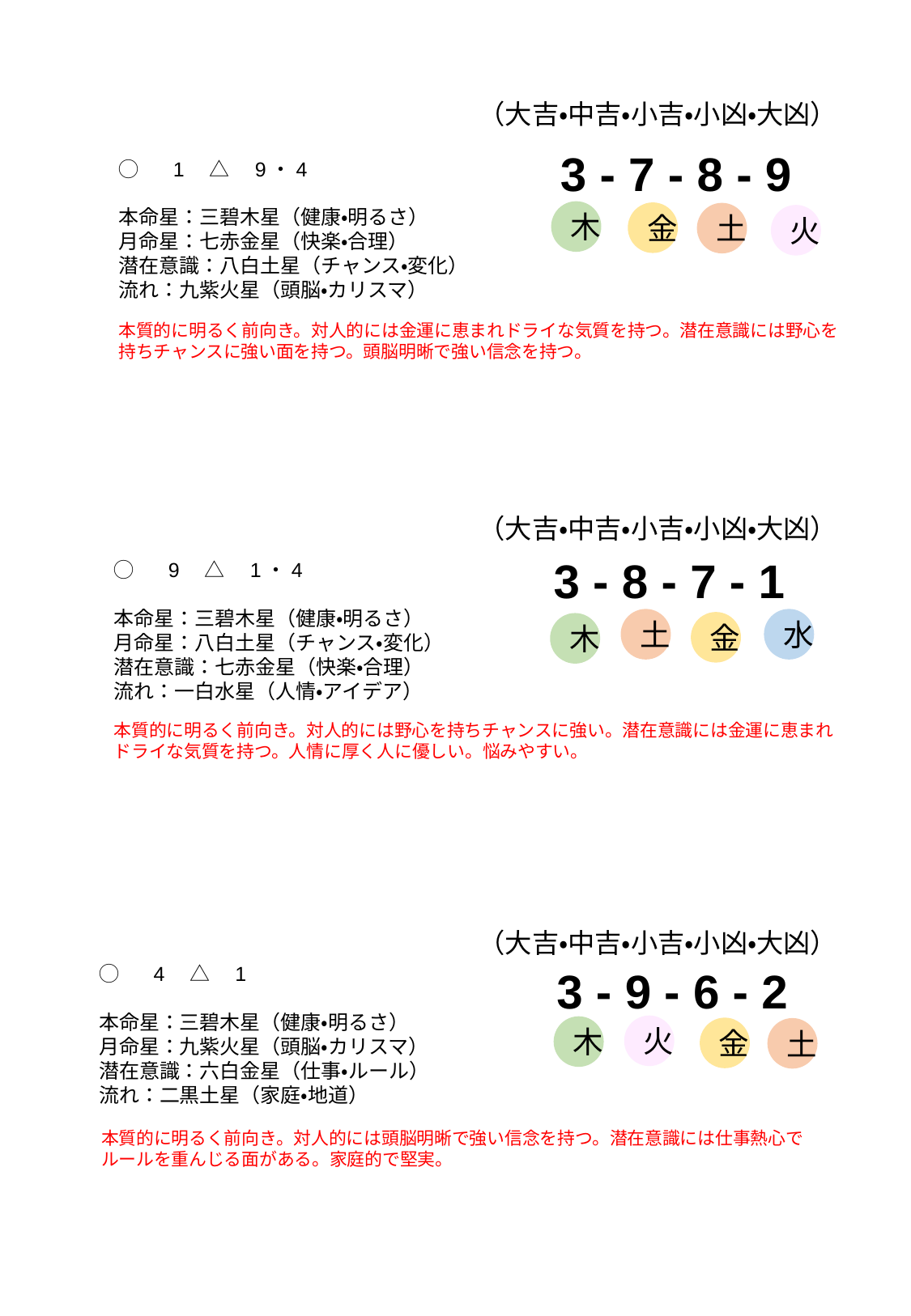

（大吉・中吉・小吉・小凶・大凶）
3 - 7 - 8 - 9
◯　 1　△　9・4

本命星：三碧木星（健康・明るさ）
月命星：七赤金星（快楽・合理）
潜在意識：八白土星（チャンス・変化）
流れ：九紫火星（頭脳・カリスマ）
木
金
土
火
本質的に明るく前向き。対人的には金運に恵まれドライな気質を持つ。潜在意識には野心を持ちチャンスに強い面を持つ。頭脳明晰で強い信念を持つ。
（大吉・中吉・小吉・小凶・大凶）
3 - 8 - 7 - 1
◯　 9　△　1・4

本命星：三碧木星（健康・明るさ）
月命星：八白土星（チャンス・変化）
潜在意識：七赤金星（快楽・合理）
流れ：一白水星（人情・アイデア）
土
水
金
木
本質的に明るく前向き。対人的には野心を持ちチャンスに強い。潜在意識には金運に恵まれドライな気質を持つ。人情に厚く人に優しい。悩みやすい。
（大吉・中吉・小吉・小凶・大凶）
◯　 4　△　1

本命星：三碧木星（健康・明るさ）
月命星：九紫火星（頭脳・カリスマ）
潜在意識：六白金星（仕事・ルール）
流れ：二黒土星（家庭・地道）
3 - 9 - 6 - 2
火
木
金
土
本質的に明るく前向き。対人的には頭脳明晰で強い信念を持つ。潜在意識には仕事熱心でルールを重んじる面がある。家庭的で堅実。